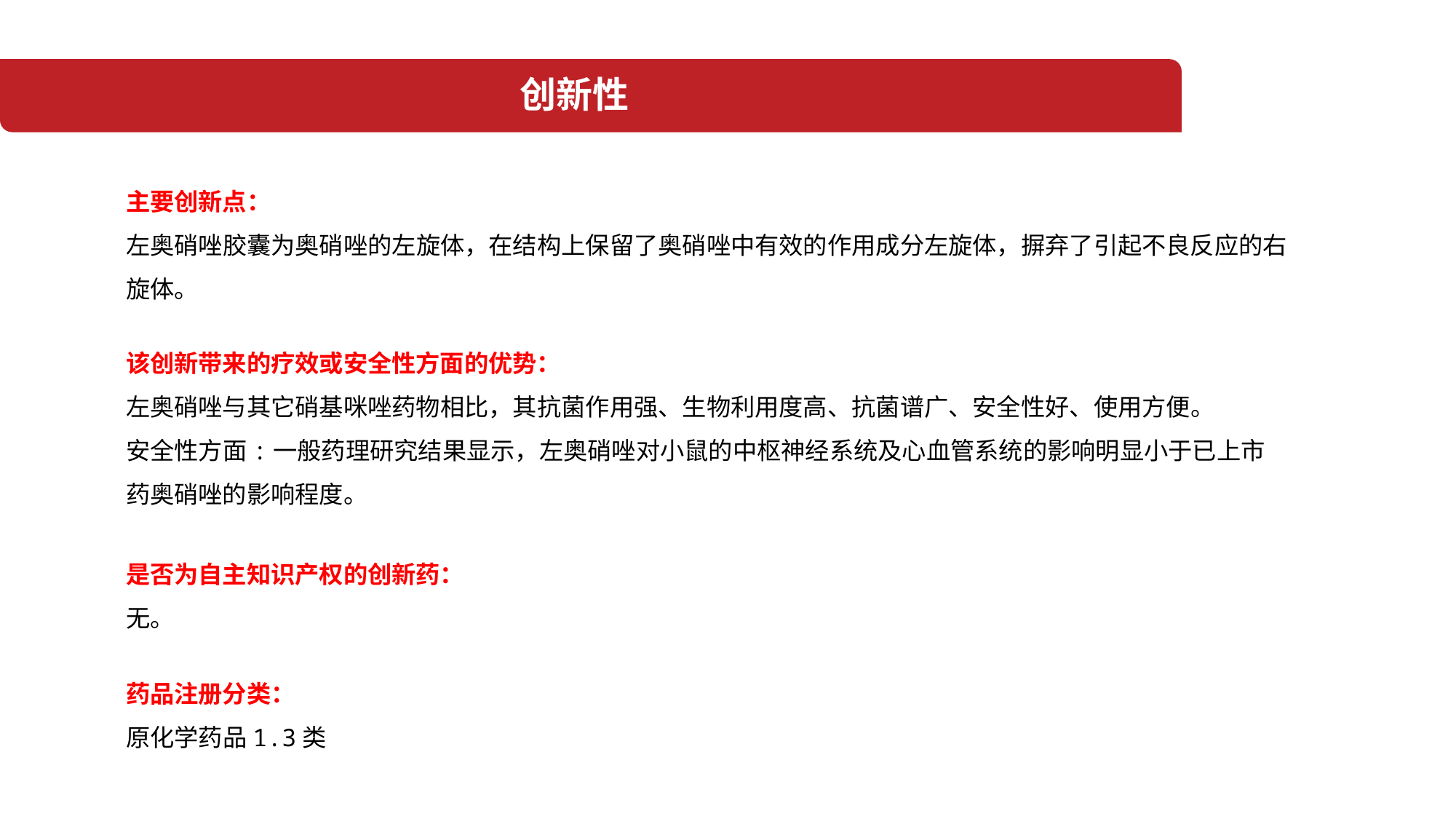

创新性
主要创新点：
左奥硝唑胶囊为奥硝唑的左旋体，在结构上保留了奥硝唑中有效的作用成分左旋体，摒弃了引起不良反应的右旋体。
该创新带来的疗效或安全性方面的优势：
左奥硝唑与其它硝基咪唑药物相比，其抗菌作用强、生物利用度高、抗菌谱广、安全性好、使用方便。
安全性方面:一般药理研究结果显示，左奥硝唑对小鼠的中枢神经系统及心血管系统的影响明显小于已上市药奥硝唑的影响程度。

是否为自主知识产权的创新药：
无。
药品注册分类：
原化学药品1.3类